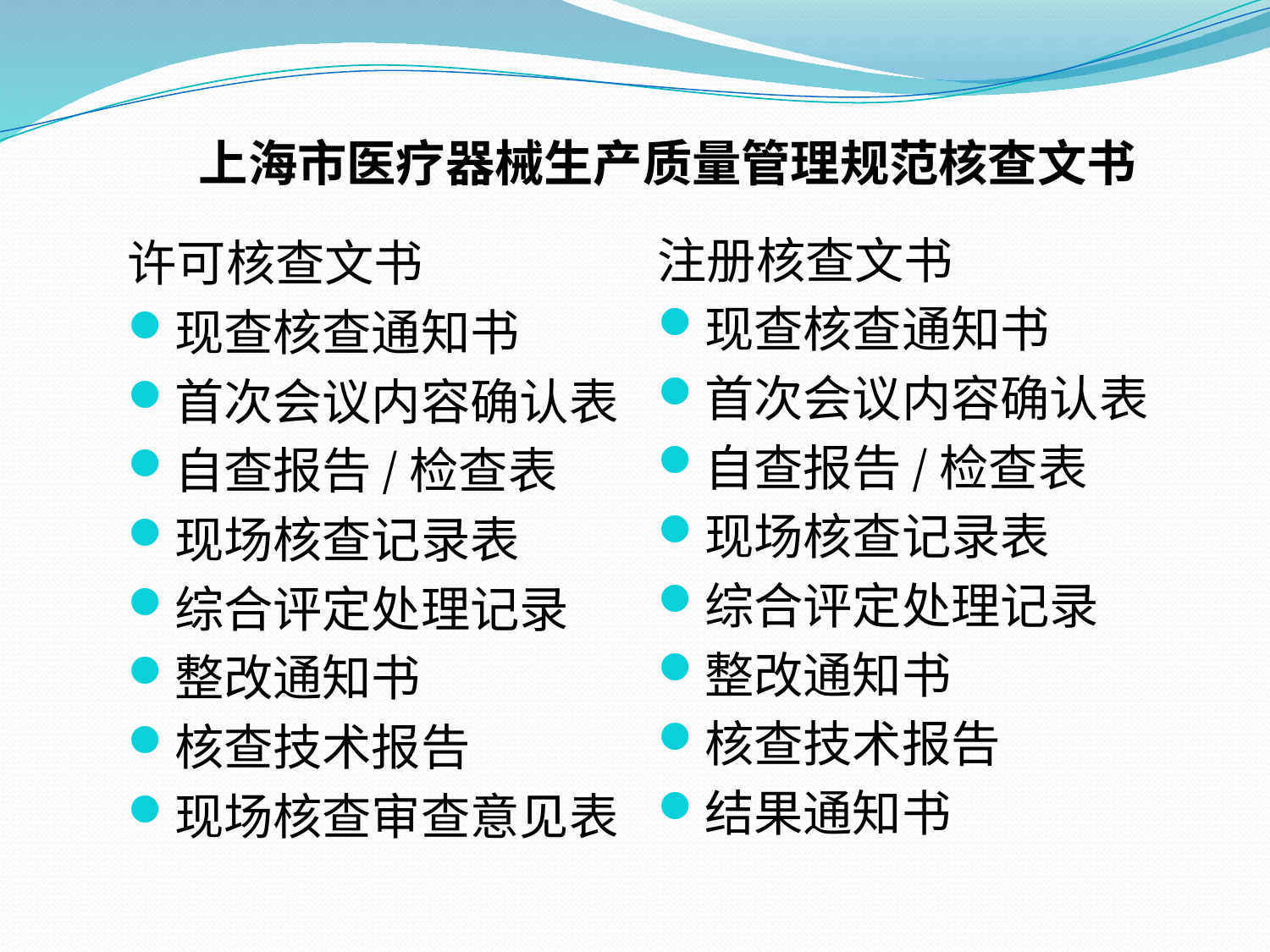

上海市医疗器械生产质量管理规范核查文书
注册核查文书
现查核查通知书
首次会议内容确认表
自查报告/检查表
现场核查记录表
综合评定处理记录
整改通知书
核查技术报告
结果通知书
许可核查文书
现查核查通知书
首次会议内容确认表
自查报告/检查表
现场核查记录表
综合评定处理记录
整改通知书
核查技术报告
现场核查审查意见表